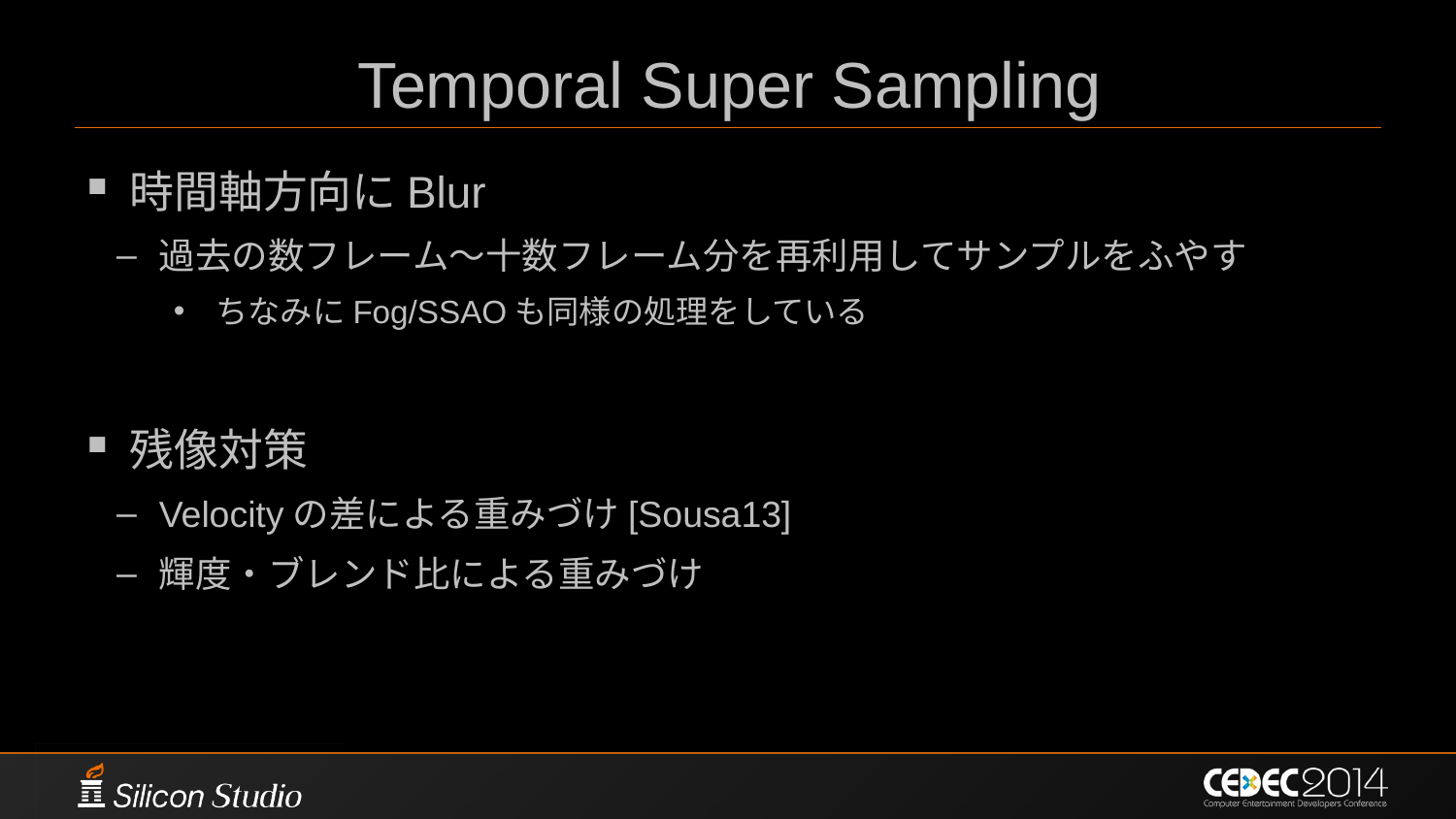

# Temporal Super Sampling
時間軸方向にBlur
過去の数フレーム～十数フレーム分を再利用してサンプルをふやす
ちなみにFog/SSAOも同様の処理をしている

残像対策
Velocityの差による重みづけ[Sousa13]
輝度・ブレンド比による重みづけ